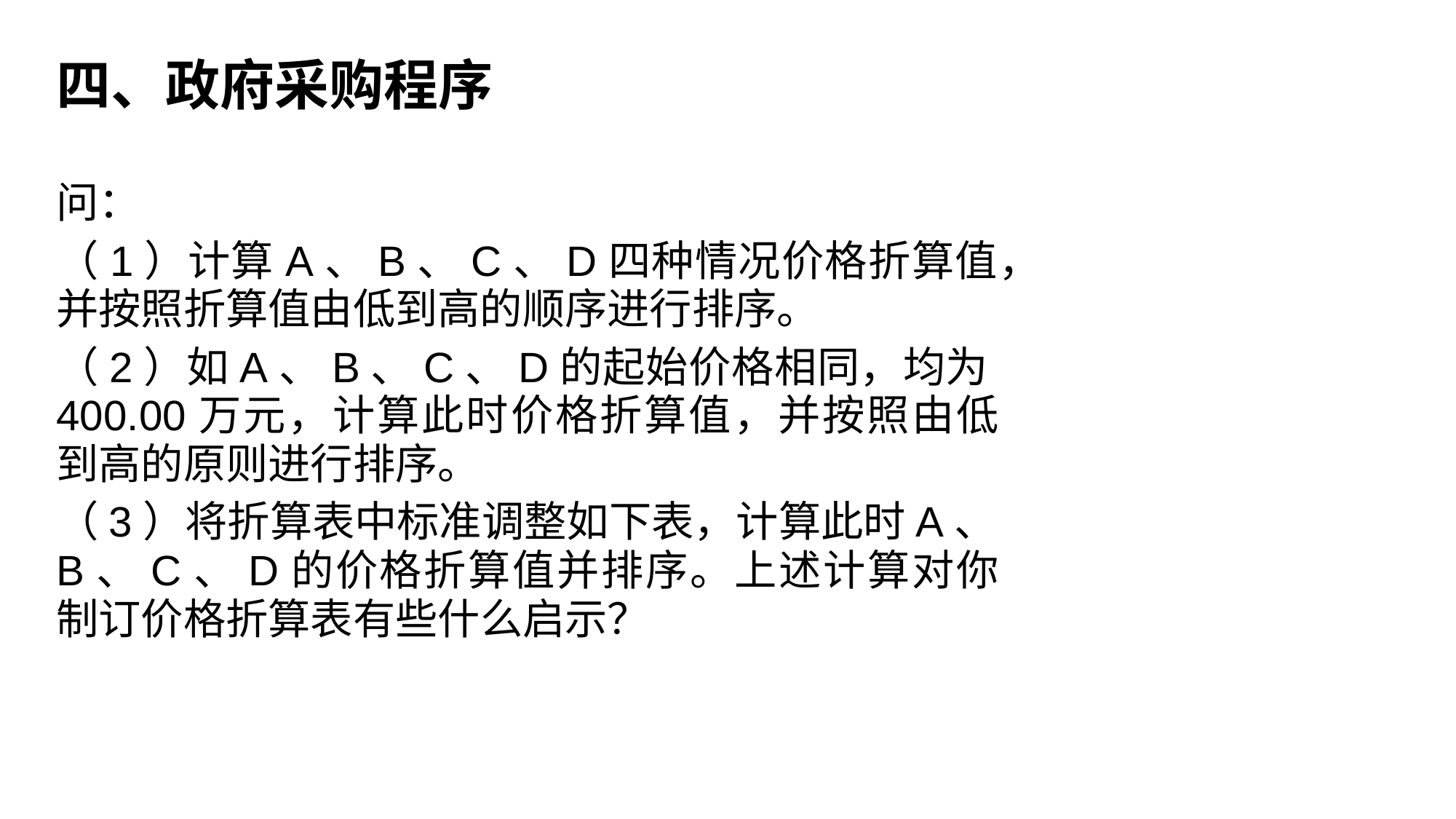

四、政府采购程序
问：
（1）计算A、B、C、D四种情况价格折算值，并按照折算值由低到高的顺序进行排序。
（2）如A、B、C、D的起始价格相同，均为400.00万元，计算此时价格折算值，并按照由低到高的原则进行排序。
（3）将折算表中标准调整如下表，计算此时A、B、C、D的价格折算值并排序。上述计算对你制订价格折算表有些什么启示？